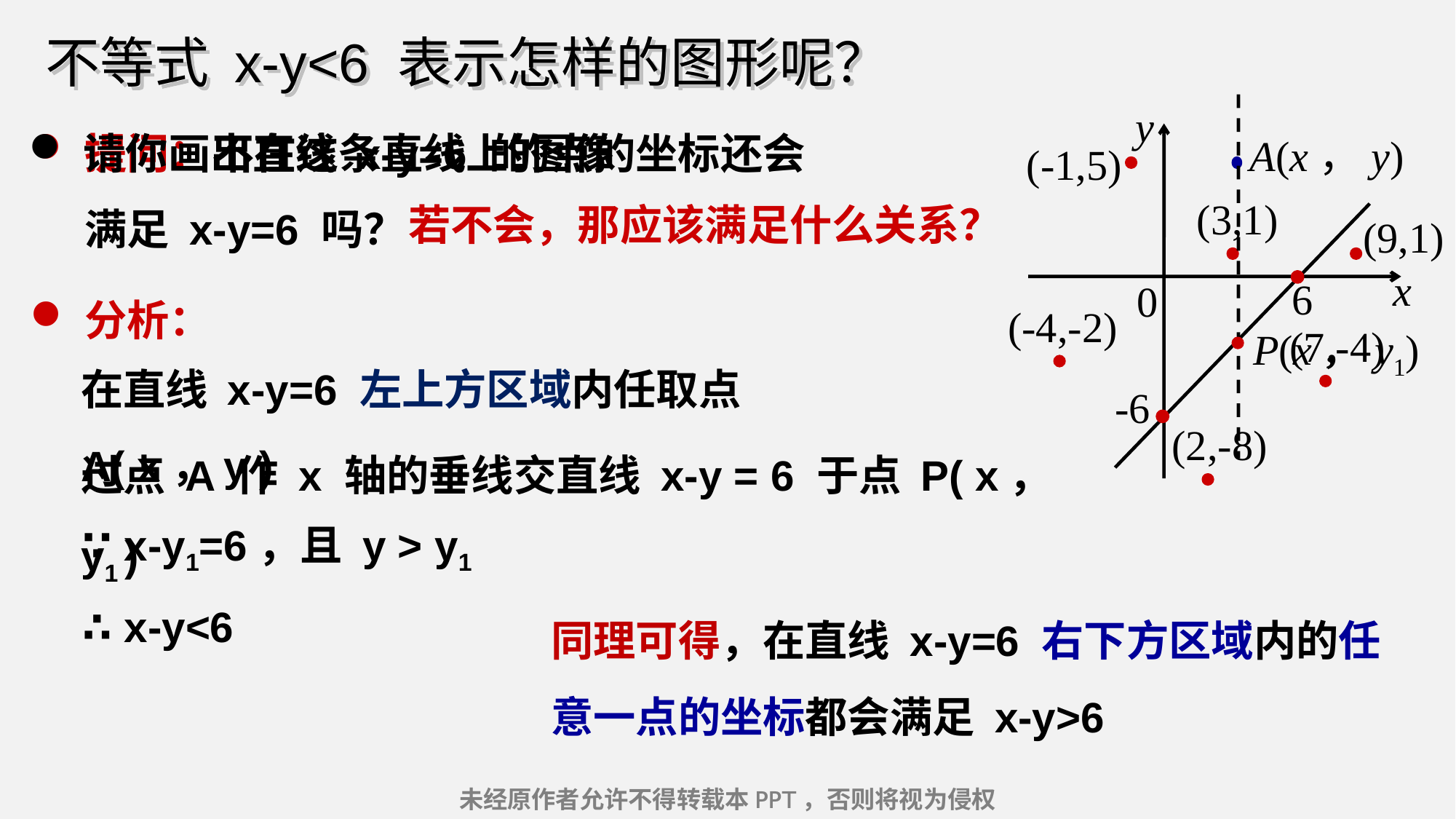

不等式 x-y<6 表示怎样的图形呢？
y

x
0

请你画出直线 x-y=6 的图像
提问：不在这条直线上的点的坐标还会满足 x-y=6 吗？
A(x，y)

(-1,5)

(3,1)

(-4,-2)

若不会，那应该满足什么关系？

(9,1)

(7,-4)

(2,-8)

分析：
6

P(x，y1)
在直线 x-y=6 左上方区域内任取点 A( x，y )

-6

过点 A 作 x 轴的垂线交直线 x-y = 6 于点 P( x，y1 )
∵ x-y1=6，且 y > y1
同理可得，在直线 x-y=6 右下方区域内的任意一点的坐标都会满足 x-y>6
∴ x-y<6